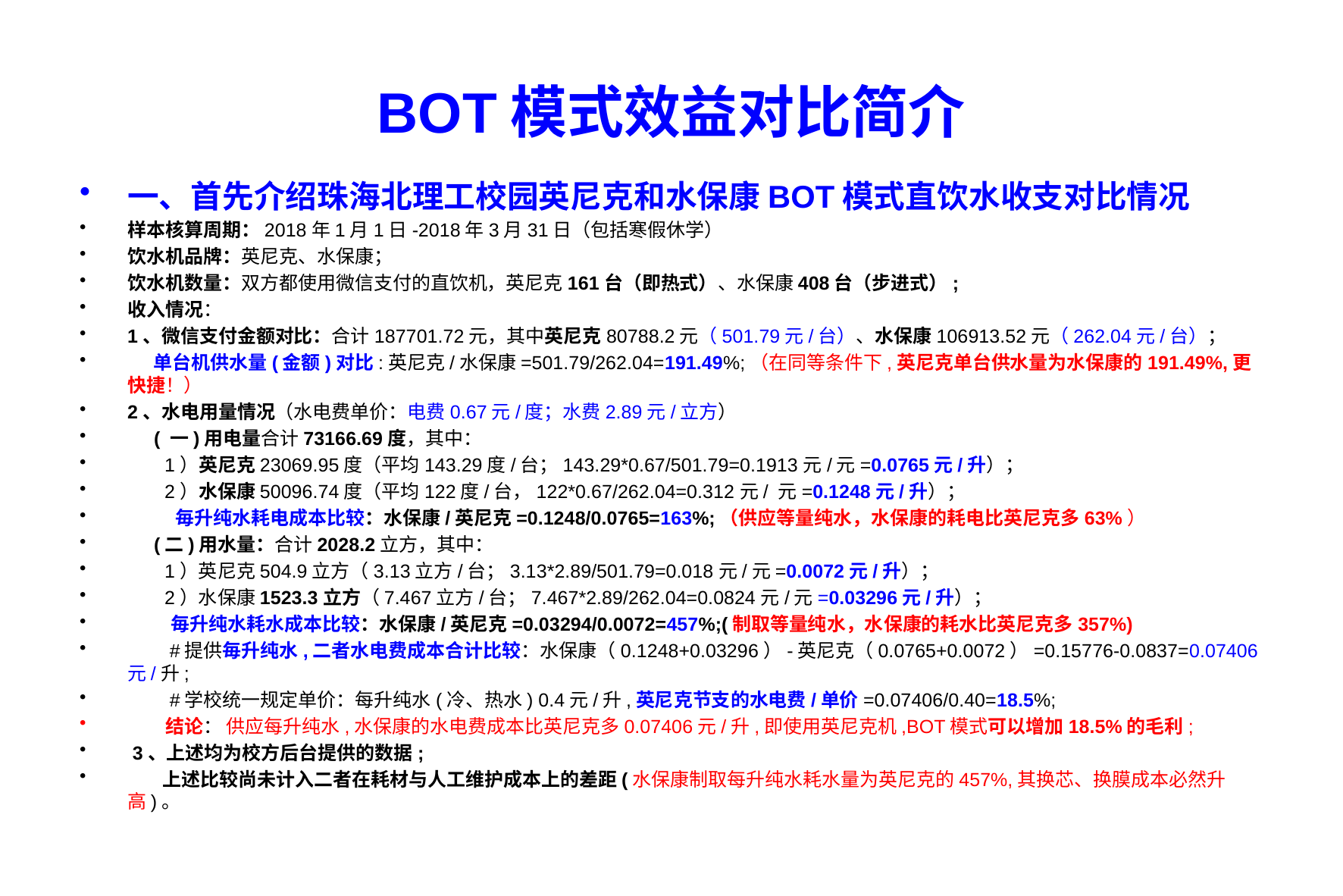

# BOT模式效益对比简介
一、首先介绍珠海北理工校园英尼克和水保康BOT模式直饮水收支对比情况
样本核算周期：2018年1月1日-2018年3月31日（包括寒假休学）
饮水机品牌：英尼克、水保康；
饮水机数量：双方都使用微信支付的直饮机，英尼克161台（即热式）、水保康408台（步进式）;
收入情况：
1、微信支付金额对比：合计187701.72元，其中英尼克80788.2元（501.79元/台）、水保康106913.52元（262.04元/台）；
     单台机供水量(金额)对比:英尼克/水保康=501.79/262.04=191.49%;（在同等条件下,英尼克单台供水量为水保康的191.49%,更快捷！）
2、水电用量情况（水电费单价：电费0.67元/度；水费2.89元/立方）
     ( 一)用电量合计73166.69度，其中：
       1）英尼克23069.95度（平均143.29度/台；143.29*0.67/501.79=0.1913元/元=0.0765元/升）；
       2）水保康50096.74度（平均122度/台，122*0.67/262.04=0.312元/ 元=0.1248元/升）；
          毎升纯水耗电成本比较：水保康/英尼克=0.1248/0.0765=163%;（供应等量纯水，水保康的耗电比英尼克多63%）
     (二)用水量：合计2028.2立方，其中：
       1）英尼克504.9立方（3.13立方/台；3.13*2.89/501.79=0.018元/元=0.0072元/升）；
       2）水保康1523.3立方（7.467立方/台；7.467*2.89/262.04=0.0824元/元=0.03296元/升）；
         毎升纯水耗水成本比较：水保康/英尼克=0.03294/0.0072=457%;(制取等量纯水，水保康的耗水比英尼克多357%)
        #提供毎升纯水,二者水电费成本合计比较：水保康（0.1248+0.03296）-英尼克（0.0765+0.0072）=0.15776-0.0837=0.07406元/升;
        #学校统一规定单价：每升纯水(冷、热水) 0.4元/升,英尼克节支的水电费/单价=0.07406/0.40=18.5%;
        结论： 供应每升纯水,水保康的水电费成本比英尼克多0.07406元/升,即使用英尼克机,BOT模式可以增加18.5%的毛利;
 3、上述均为校方后台提供的数据;
       上述比较尚未计入二者在耗材与人工维护成本上的差距(水保康制取每升纯水耗水量为英尼克的457%,其换芯、换膜成本必然升高)。